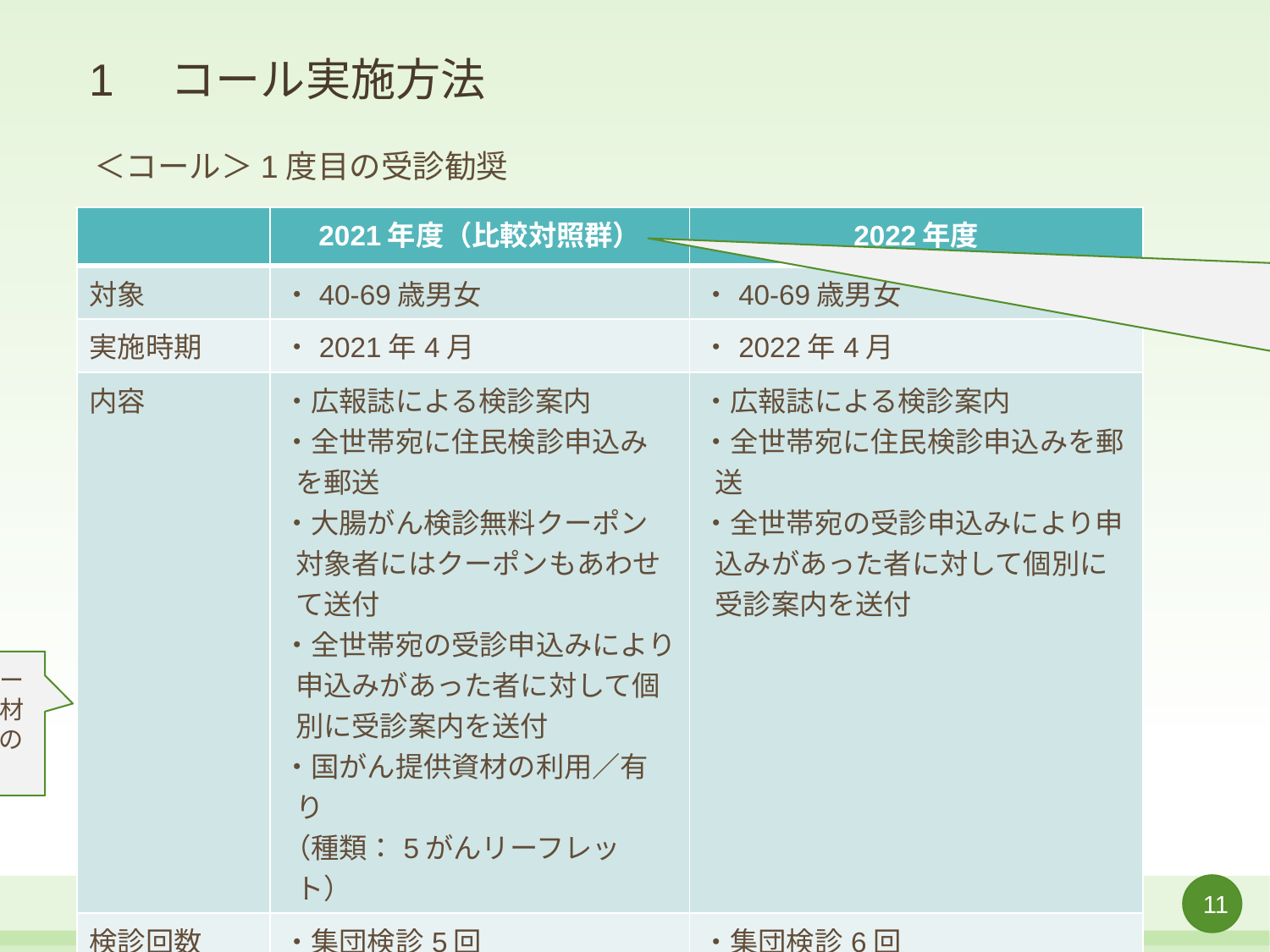

# 1　コール実施方法
・比較対照群を前年度ではなく、同年度（2021年度）の他の年齢などにしている場合は、そちらをお書きください
・前年度も同じ資材（国立がん研究センターがん対策研究所提供の資材）を使用されている場合は、他の年齢などを比較対照群としてください。

＜コール＞1度目の受診勧奨
|  | 2021年度（比較対照群） | 2022年度 |
| --- | --- | --- |
| 対象 | ・40-69歳男女 | ・40-69歳男女 |
| 実施時期 | ・2021年4月 | ・2022年4月 |
| 内容 | ・広報誌による検診案内 ・全世帯宛に住民検診申込みを郵送 ・大腸がん検診無料クーポン対象者にはクーポンもあわせて送付 ・全世帯宛の受診申込みにより申込みがあった者に対して個別に受診案内を送付 ・国がん提供資材の利用／有り （種類：5がんリーフレット） | ・広報誌による検診案内 ・全世帯宛に住民検診申込みを郵送 ・全世帯宛の受診申込みにより申込みがあった者に対して個別に受診案内を送付 |
| 検診回数 | ・集団検診5回 ・個別検診（2021年5月～2022年2月） | ・集団検診6回 ・個別検診（2022年4月～2023年2月） |
| その他 |  |  |
・国立がん研究センターがん対策研究所提供資材の利用の有無と、資材の種類を記載
・検診の種類と回数を記載
・その他　特記事項などあれば記載

11